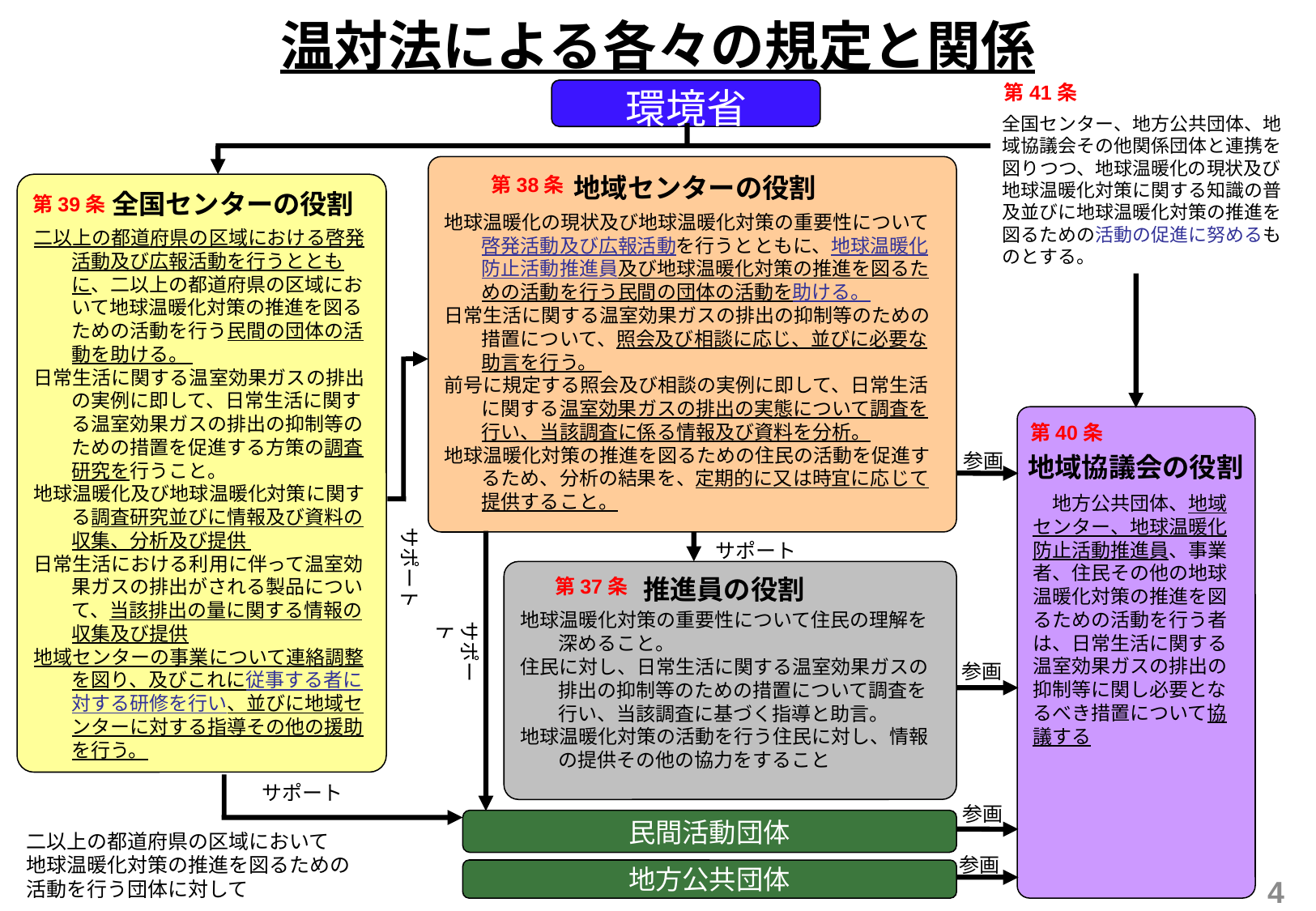

温対法による各々の規定と関係
第41条
環境省
全国センター、地方公共団体、地域協議会その他関係団体と連携を図りつつ、地球温暖化の現状及び地球温暖化対策に関する知識の普及並びに地球温暖化対策の推進を図るための活動の促進に努めるものとする。

地球温暖化の現状及び地球温暖化対策の重要性について啓発活動及び広報活動を行うとともに、地球温暖化防止活動推進員及び地球温暖化対策の推進を図るための活動を行う民間の団体の活動を助ける。
日常生活に関する温室効果ガスの排出の抑制等のための措置について、照会及び相談に応じ、並びに必要な助言を行う。
前号に規定する照会及び相談の実例に即して、日常生活に関する温室効果ガスの排出の実態について調査を行い、当該調査に係る情報及び資料を分析。
地球温暖化対策の推進を図るための住民の活動を促進するため、分析の結果を、定期的に又は時宜に応じて提供すること。
地域センターの役割
第38条

二以上の都道府県の区域における啓発活動及び広報活動を行うとともに、二以上の都道府県の区域において地球温暖化対策の推進を図るための活動を行う民間の団体の活動を助ける。
日常生活に関する温室効果ガスの排出の実例に即して、日常生活に関する温室効果ガスの排出の抑制等のための措置を促進する方策の調査研究を行うこと。
地球温暖化及び地球温暖化対策に関する調査研究並びに情報及び資料の収集、分析及び提供
日常生活における利用に伴って温室効果ガスの排出がされる製品について、当該排出の量に関する情報の収集及び提供
地域センターの事業について連絡調整を図り、及びこれに従事する者に対する研修を行い、並びに地域センターに対する指導その他の援助を行う。
全国センターの役割
第39条

　地方公共団体、地域センター、地球温暖化防止活動推進員、事業者、住民その他の地球温暖化対策の推進を図るための活動を行う者は、日常生活に関する温室効果ガスの排出の抑制等に関し必要となるべき措置について協議する
第40条
参画
地域協議会の役割

サポート

サポート

地球温暖化対策の重要性について住民の理解を深めること。
住民に対し、日常生活に関する温室効果ガスの排出の抑制等のための措置について調査を行い、当該調査に基づく指導と助言。
地球温暖化対策の活動を行う住民に対し、情報の提供その他の協力をすること
推進員の役割
第37条
サポート
参画

サポート
参画
民間活動団体

二以上の都道府県の区域において
地球温暖化対策の推進を図るための
活動を行う団体に対して

参画
地方公共団体
4